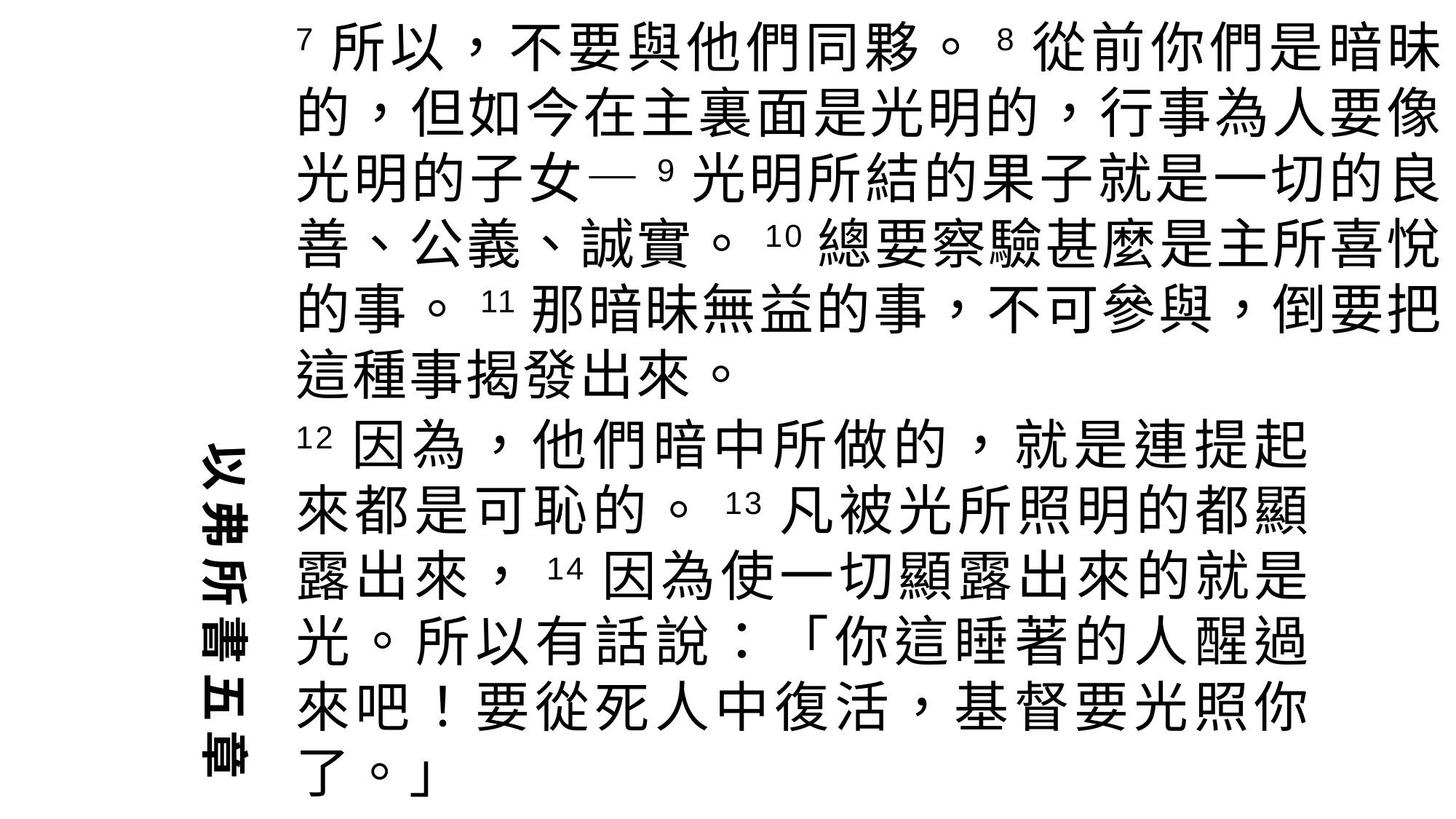

7所以，不要與他們同夥。8從前你們是暗昧的，但如今在主裏面是光明的，行事為人要像光明的子女—9光明所結的果子就是一切的良善、公義、誠實。10總要察驗甚麼是主所喜悅的事。11那暗昧無益的事，不可參與，倒要把這種事揭發出來。
12因為，他們暗中所做的，就是連提起來都是可恥的。13凡被光所照明的都顯露出來，14因為使一切顯露出來的就是光。所以有話說：「你這睡著的人醒過來吧！要從死人中復活，基督要光照你了。」

以弗所書五章